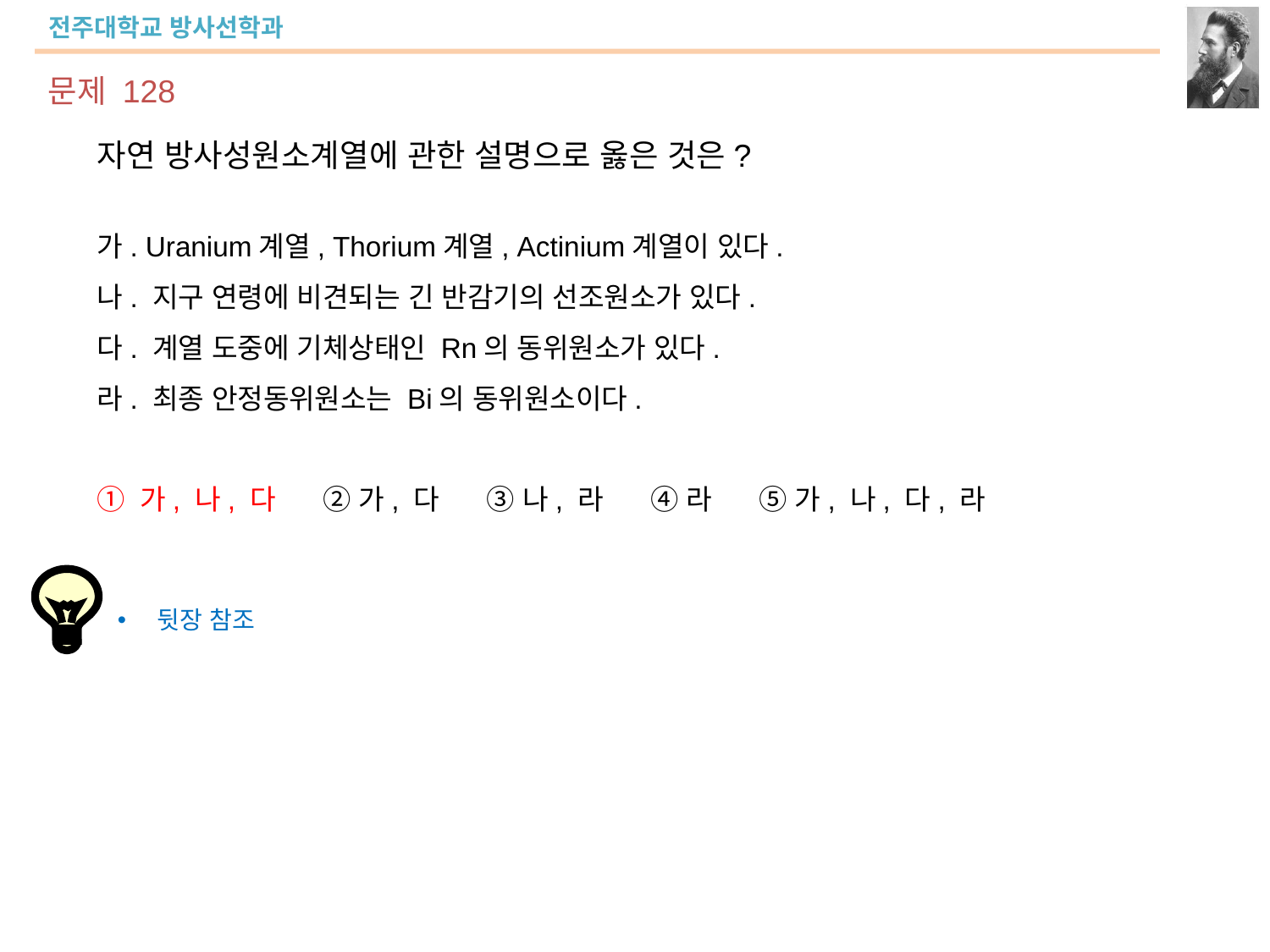

문제 128
자연 방사성원소계열에 관한 설명으로 옳은 것은?

가. Uranium계열, Thorium계열, Actinium계열이 있다.
나. 지구 연령에 비견되는 긴 반감기의 선조원소가 있다.
다. 계열 도중에 기체상태인 Rn의 동위원소가 있다.
라. 최종 안정동위원소는 Bi의 동위원소이다.

① 가, 나, 다      ② 가, 다      ③ 나, 라      ④ 라      ⑤ 가, 나, 다, 라

뒷장 참조